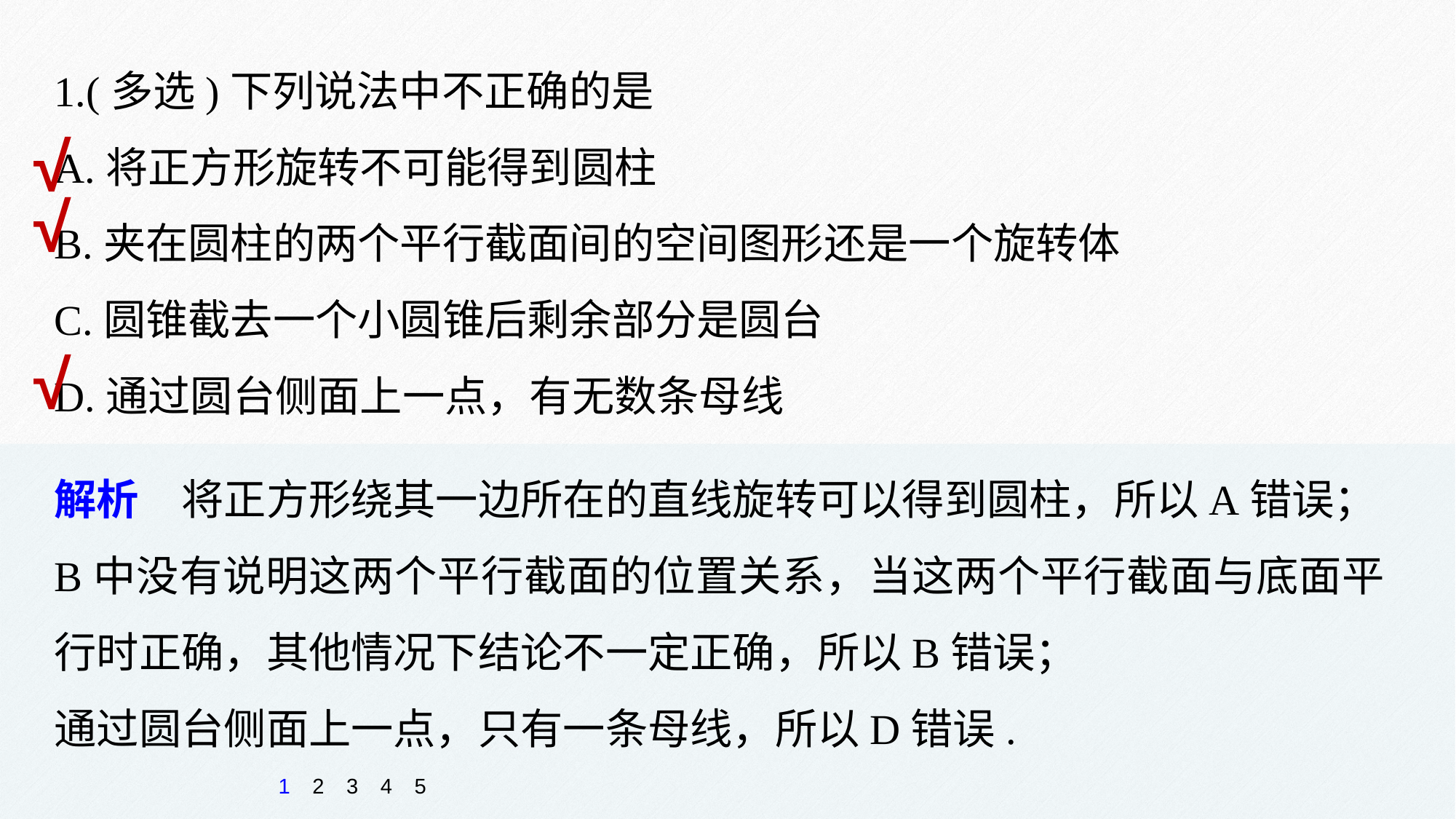

1.(多选)下列说法中不正确的是
A.将正方形旋转不可能得到圆柱
B.夹在圆柱的两个平行截面间的空间图形还是一个旋转体
C.圆锥截去一个小圆锥后剩余部分是圆台
D.通过圆台侧面上一点，有无数条母线
√
√
√
解析　将正方形绕其一边所在的直线旋转可以得到圆柱，所以A错误；
B中没有说明这两个平行截面的位置关系，当这两个平行截面与底面平行时正确，其他情况下结论不一定正确，所以B错误；
通过圆台侧面上一点，只有一条母线，所以D错误.
1
2
3
4
5